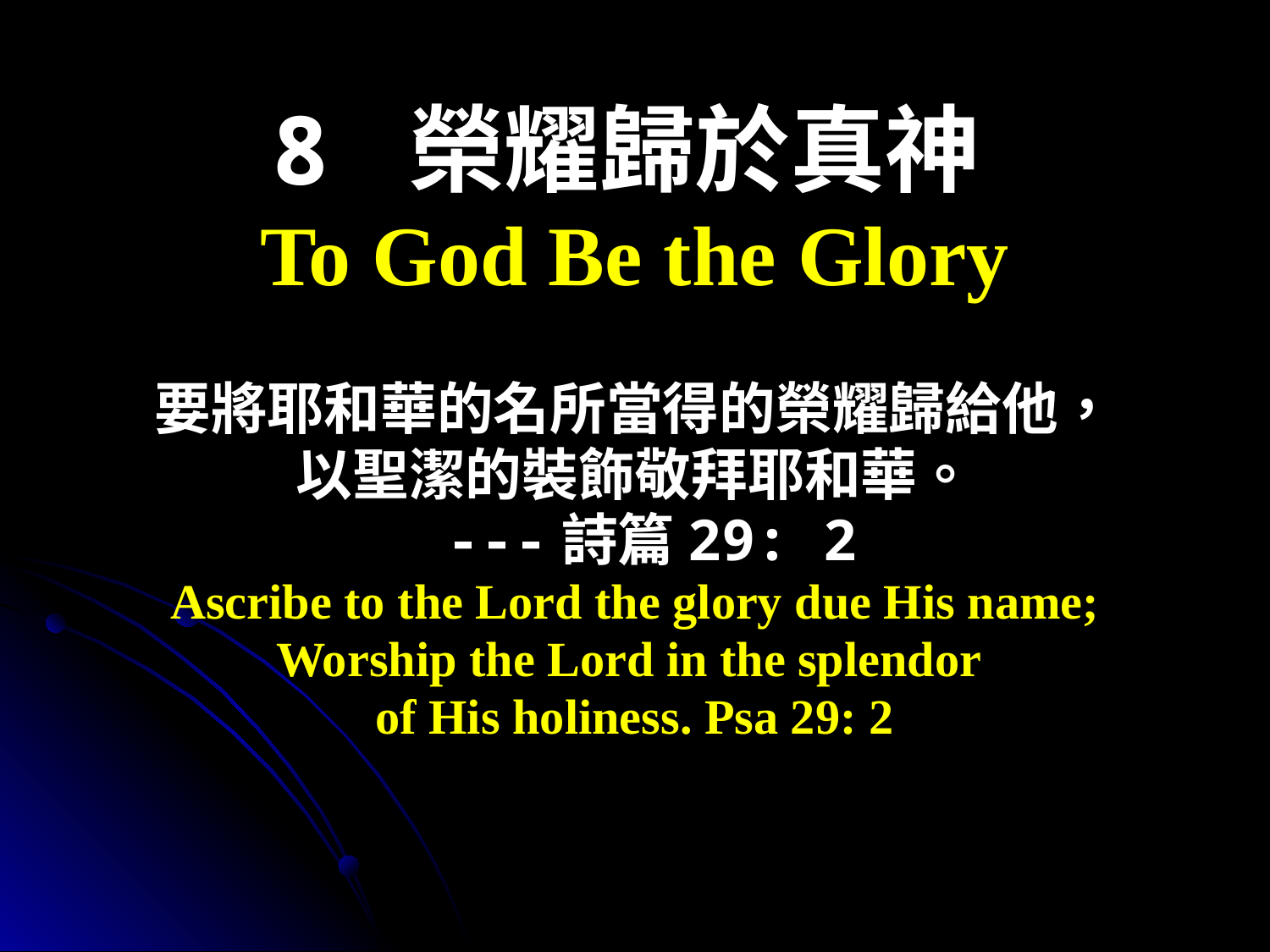

8 榮耀歸於真神
To God Be the Glory

要將耶和華的名所當得的榮耀歸給他，
以聖潔的裝飾敬拜耶和華。
 ---詩篇29: 2
Ascribe to the Lord the glory due His name;
Worship the Lord in the splendor
of His holiness. Psa 29: 2